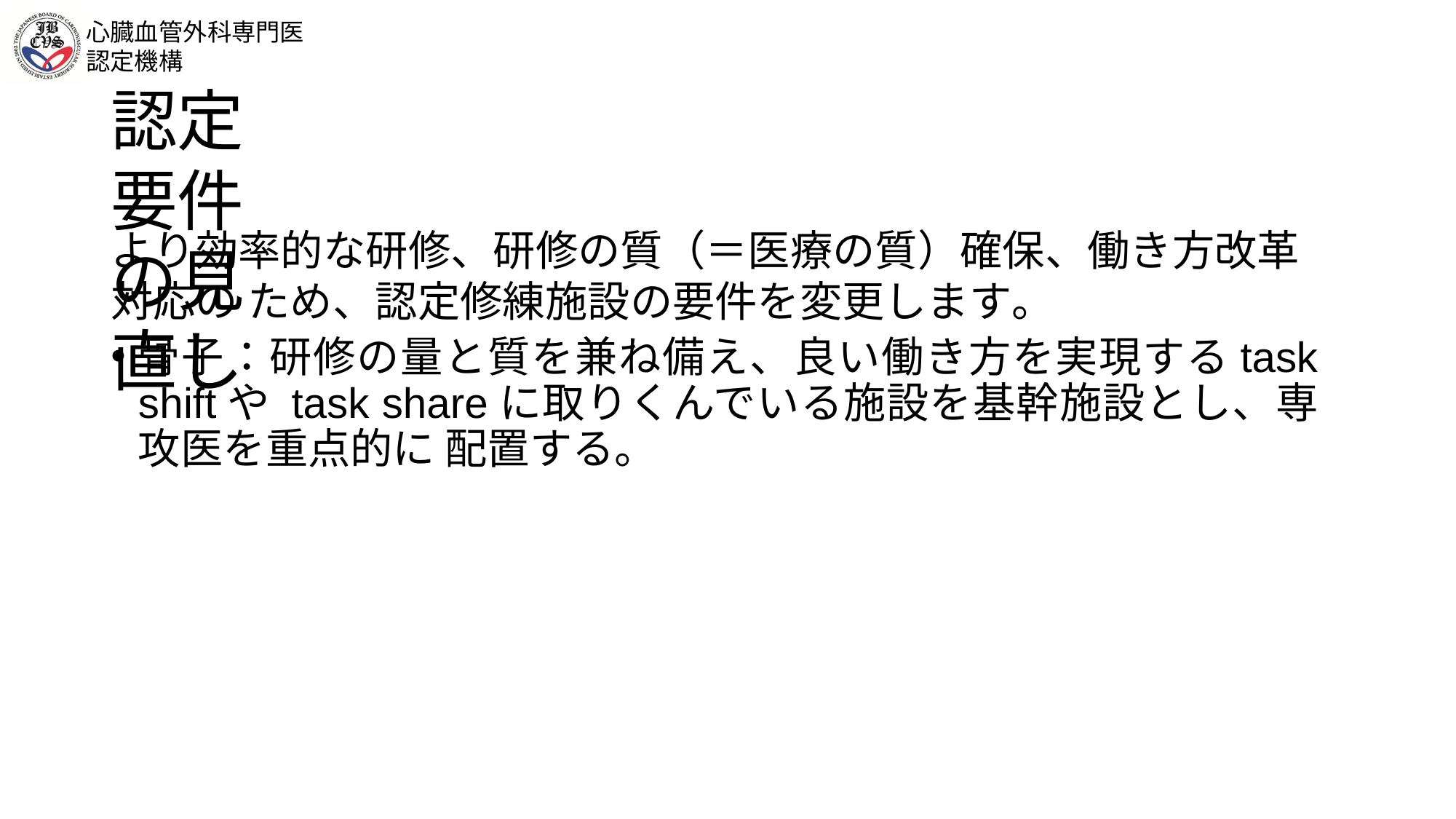

心臓血管外科専門医 認定機構
認定要件の見直し
より効率的な研修、研修の質（＝医療の質）確保、働き方改革対応の ため、認定修練施設の要件を変更します。
骨子：研修の量と質を兼ね備え、良い働き方を実現するtask shiftや task shareに取りくんでいる施設を基幹施設とし、専攻医を重点的に 配置する。